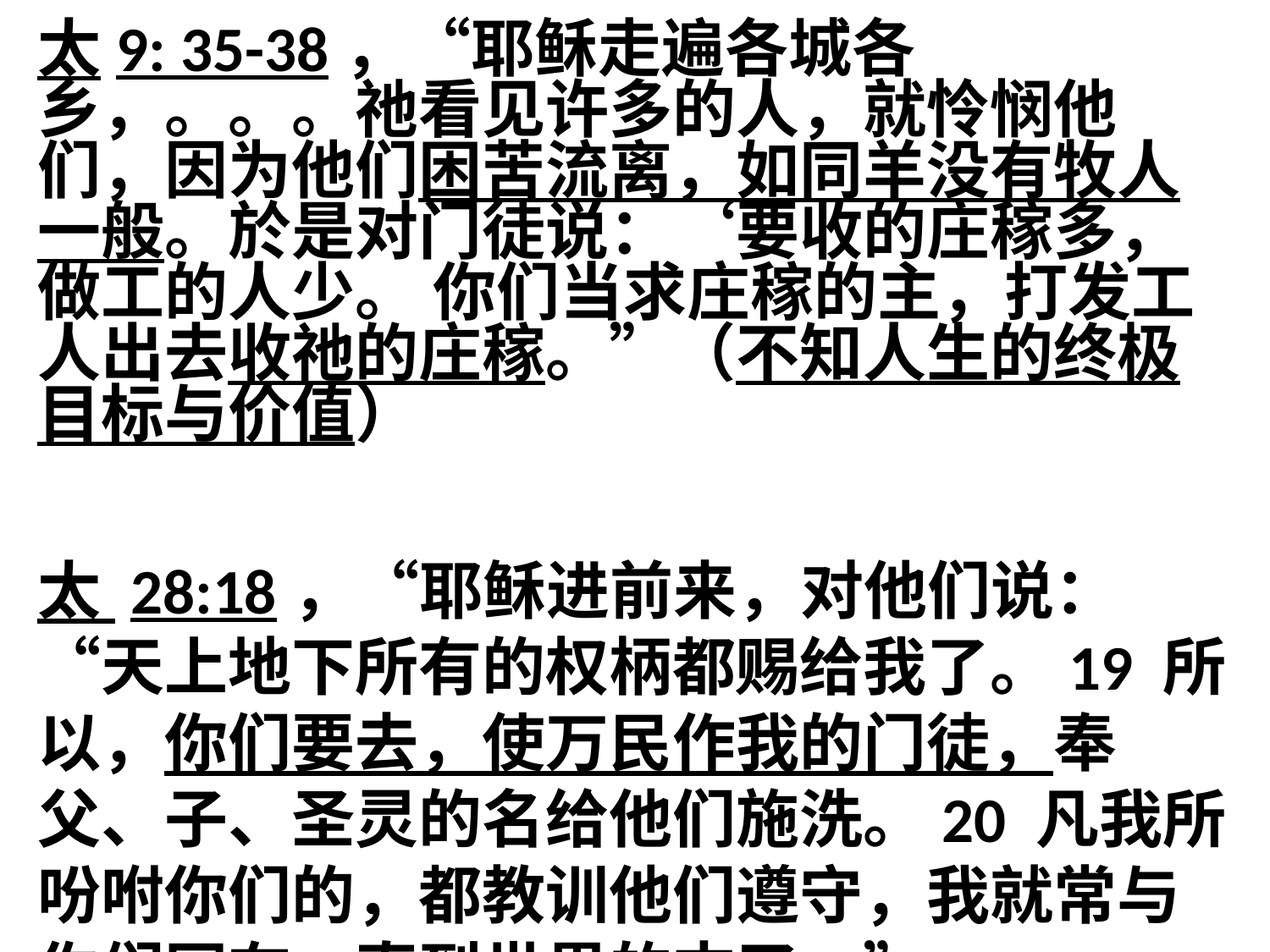

太9: 35-38，“耶稣走遍各城各乡，。。。祂看见许多的人，就怜悯他们，因为他们困苦流离，如同羊没有牧人一般。於是对门徒说：‘要收的庄稼多，做工的人少。 你们当求庄稼的主，打发工人出去收祂的庄稼。”（不知人生的终极目标与价值）

太 28:18，“耶稣进前来，对他们说：“天上地下所有的权柄都赐给我了。19 所以，你们要去，使万民作我的门徒，奉父、子、圣灵的名给他们施洗。20 凡我所吩咐你们的，都教训他们遵守，我就常与你们同在，直到世界的末了。”